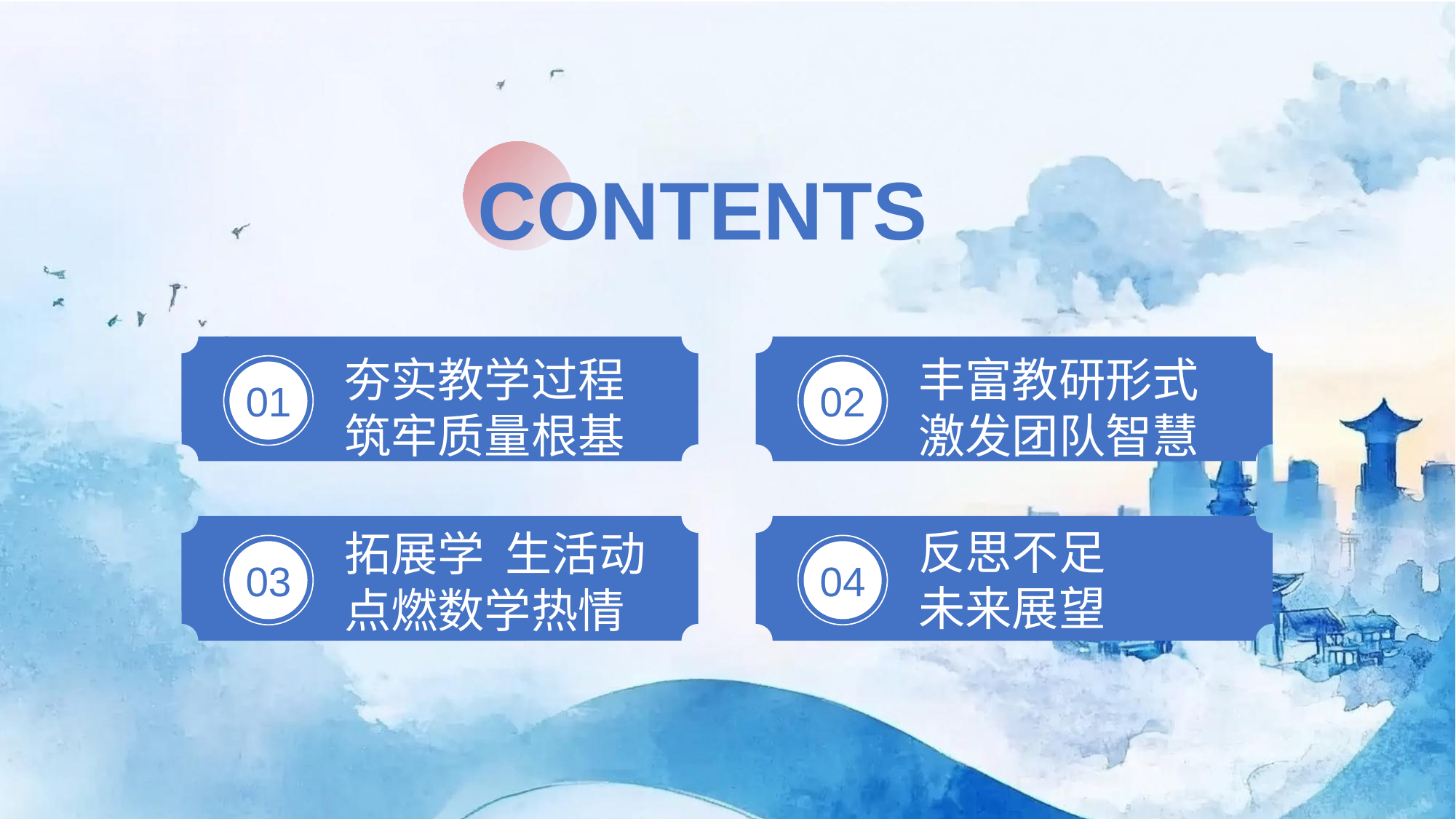

CONTENTS

夯实教学过程
筑牢质量根基

01

丰富教研形式
激发团队智慧

02

拓展学  生活动
点燃数学热情

03

反思不足
未来展望

04